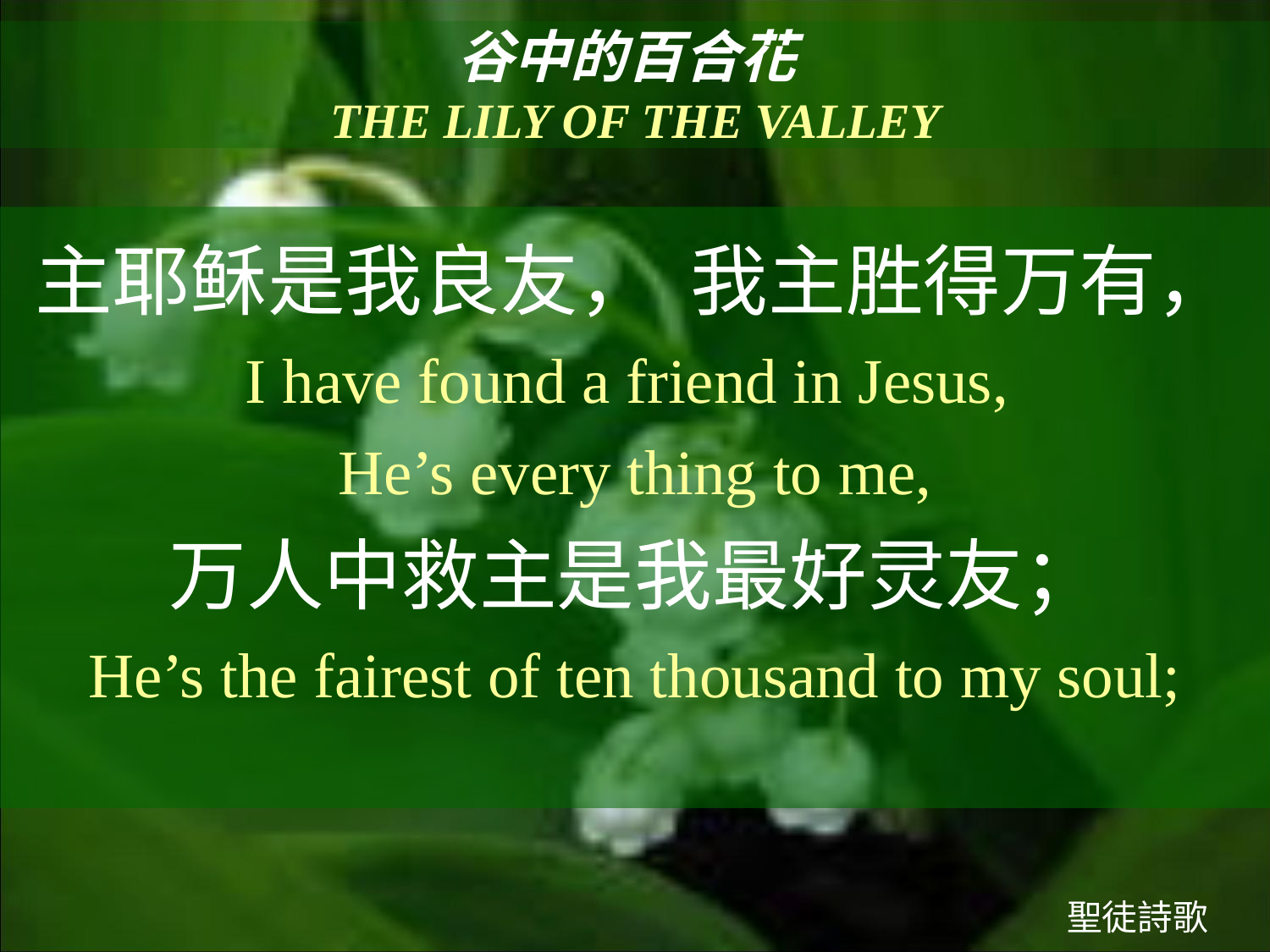

谷中的百合花
THE LILY OF THE VALLEY
主耶稣是我良友，  我主胜得万有，
I have found a friend in Jesus,
He’s every thing to me,
万人中救主是我最好灵友；
He’s the fairest of ten thousand to my soul;
聖徒詩歌